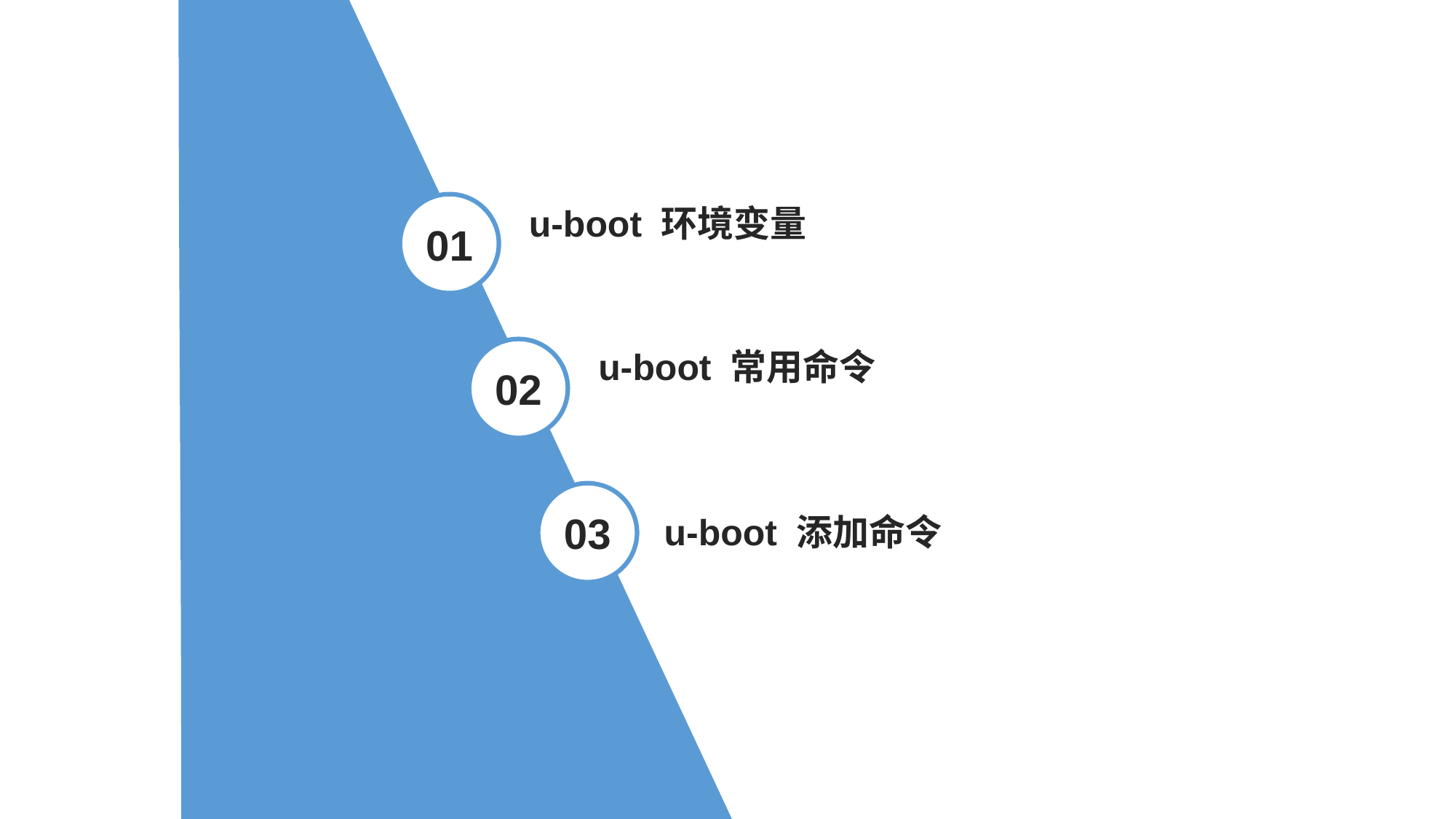

01
u-boot 环境变量

02
u-boot 常用命令

03
u-boot 添加命令